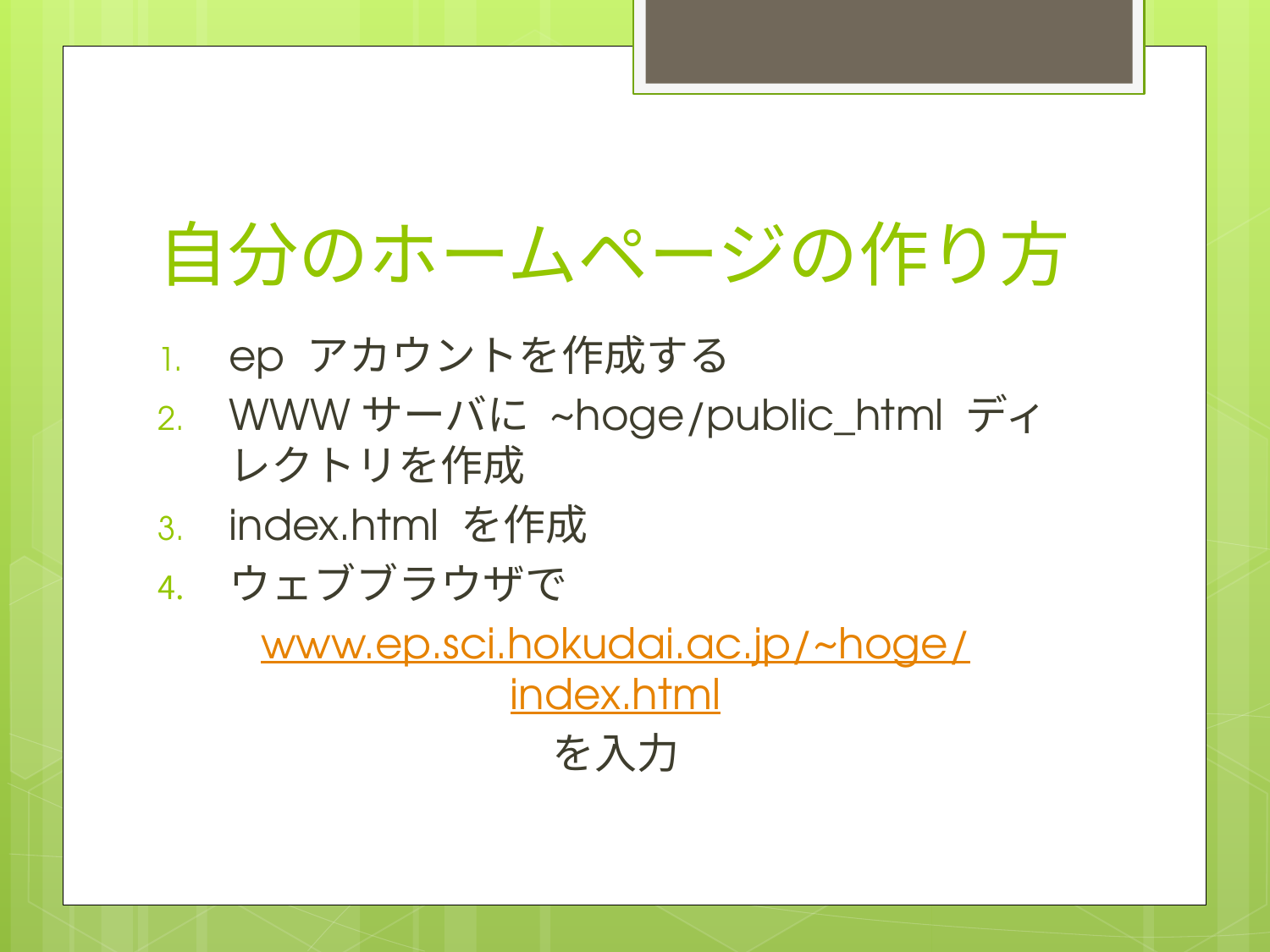

# 自分のホームページの作り方
ep アカウントを作成する
WWWサーバに ~hoge/public_html ディレクトリを作成
index.html を作成
ウェブブラウザで
www.ep.sci.hokudai.ac.jp/~hoge/index.html
を入力